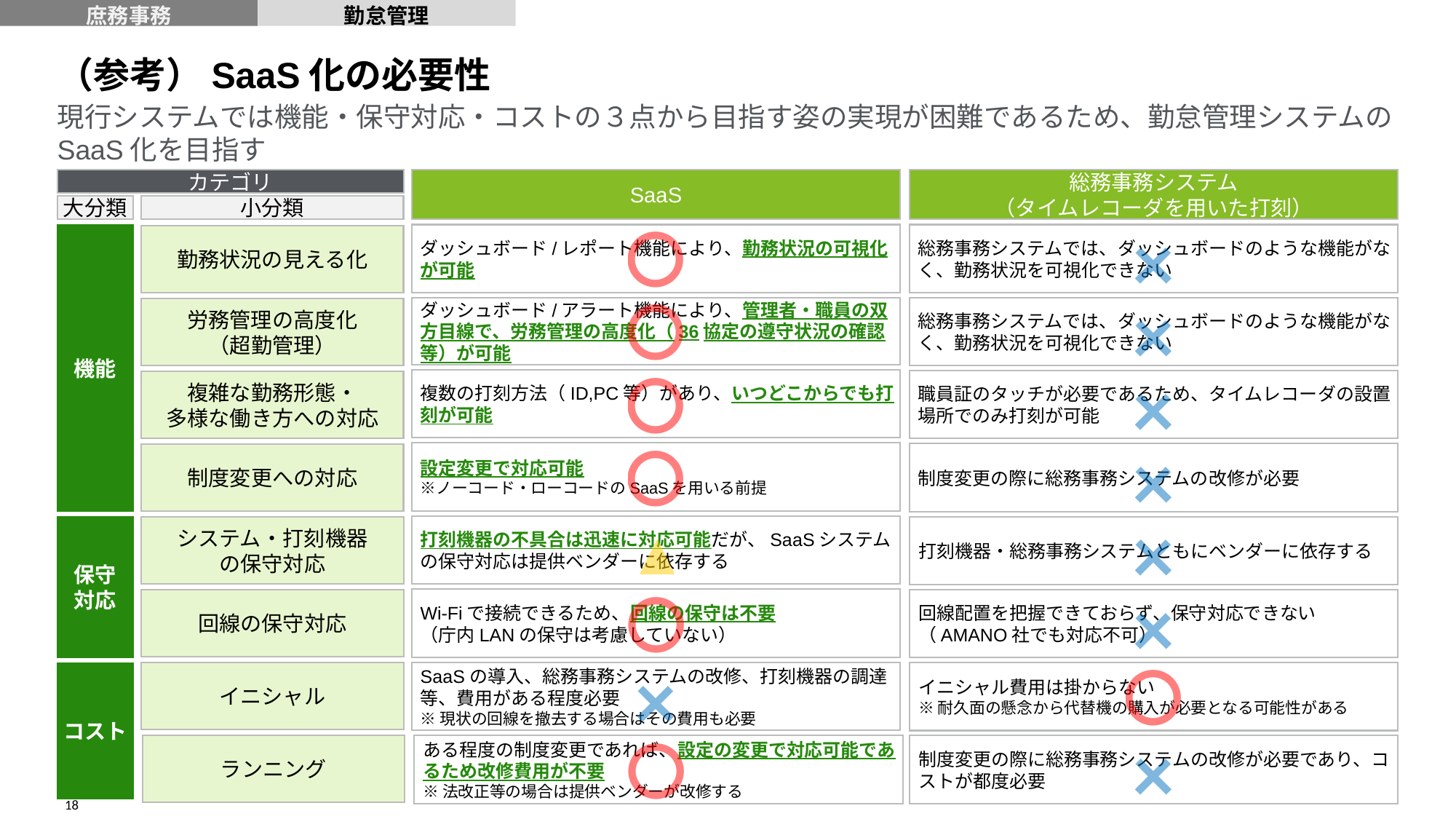

庶務事務
勤怠管理
（参考）SaaS化の必要性
# 現行システムでは機能・保守対応・コストの３点から目指す姿の実現が困難であるため、勤怠管理システムのSaaS化を目指す
カテゴリ
SaaS
総務事務システム
（タイムレコーダを用いた打刻）
大分類
小分類
ダッシュボード/レポート機能により、勤務状況の可視化が可能
〇
総務事務システムでは、ダッシュボードのような機能がなく、勤務状況を可視化できない
×
機能
勤務状況の見える化
総務事務システムでは、ダッシュボードのような機能がなく、勤務状況を可視化できない
〇
×
ダッシュボード/アラート機能により、管理者・職員の双方目線で、労務管理の高度化（36協定の遵守状況の確認等）が可能
労務管理の高度化
（超勤管理）
複数の打刻方法（ID,PC等）があり、いつどこからでも打刻が可能
職員証のタッチが必要であるため、タイムレコーダの設置場所でのみ打刻が可能
〇
×
複雑な勤務形態・
多様な働き方への対応
設定変更で対応可能
※ノーコード・ローコードのSaaSを用いる前提
制度変更の際に総務事務システムの改修が必要
〇
×
制度変更への対応
打刻機器の不具合は迅速に対応可能だが、SaaSシステムの保守対応は提供ベンダーに依存する
打刻機器・総務事務システムともにベンダーに依存する
▲
×
保守
対応
システム・打刻機器
の保守対応
Wi-Fiで接続できるため、回線の保守は不要
（庁内LANの保守は考慮していない）
回線配置を把握できておらず、保守対応できない
（AMANO社でも対応不可）
回線の保守対応
〇
×
SaaSの導入、総務事務システムの改修、打刻機器の調達等、費用がある程度必要
※現状の回線を撤去する場合はその費用も必要
イニシャル費用は掛からない
※耐久面の懸念から代替機の購入が必要となる可能性がある
イニシャル
×
〇
コスト
ランニング
ある程度の制度変更であれば、設定の変更で対応可能であるため改修費用が不要
※法改正等の場合は提供ベンダーが改修する
制度変更の際に総務事務システムの改修が必要であり、コストが都度必要
×
〇
18